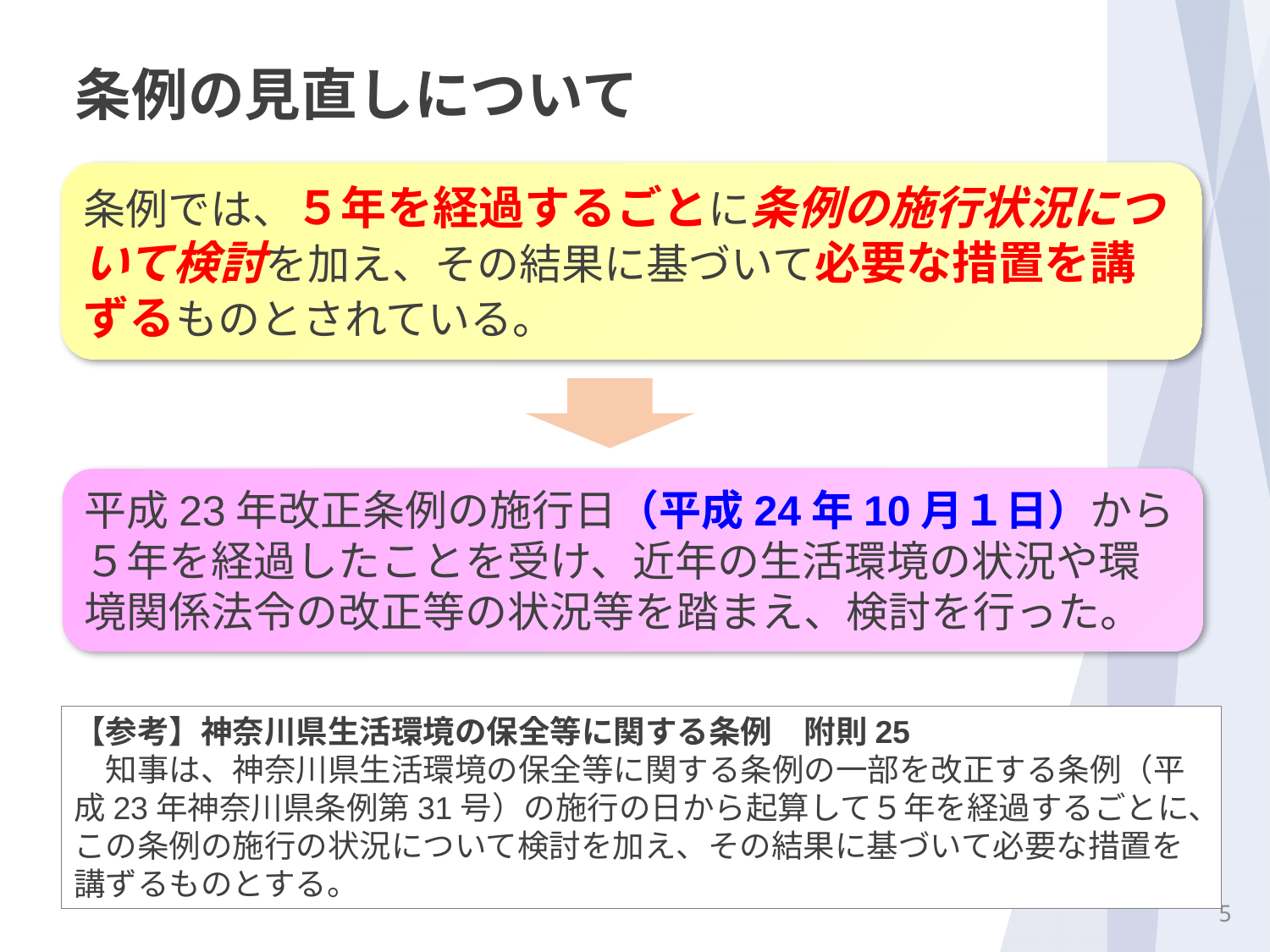

条例の見直しについて
条例では、５年を経過するごとに条例の施行状況について検討を加え、その結果に基づいて必要な措置を講ずるものとされている。

平成23年改正条例の施行日（平成24年10月１日）から５年を経過したことを受け、近年の生活環境の状況や環境関係法令の改正等の状況等を踏まえ、検討を行った。
【参考】神奈川県生活環境の保全等に関する条例　附則25
　知事は、神奈川県生活環境の保全等に関する条例の一部を改正する条例（平成23年神奈川県条例第31号）の施行の日から起算して５年を経過するごとに、この条例の施行の状況について検討を加え、その結果に基づいて必要な措置を講ずるものとする。
5